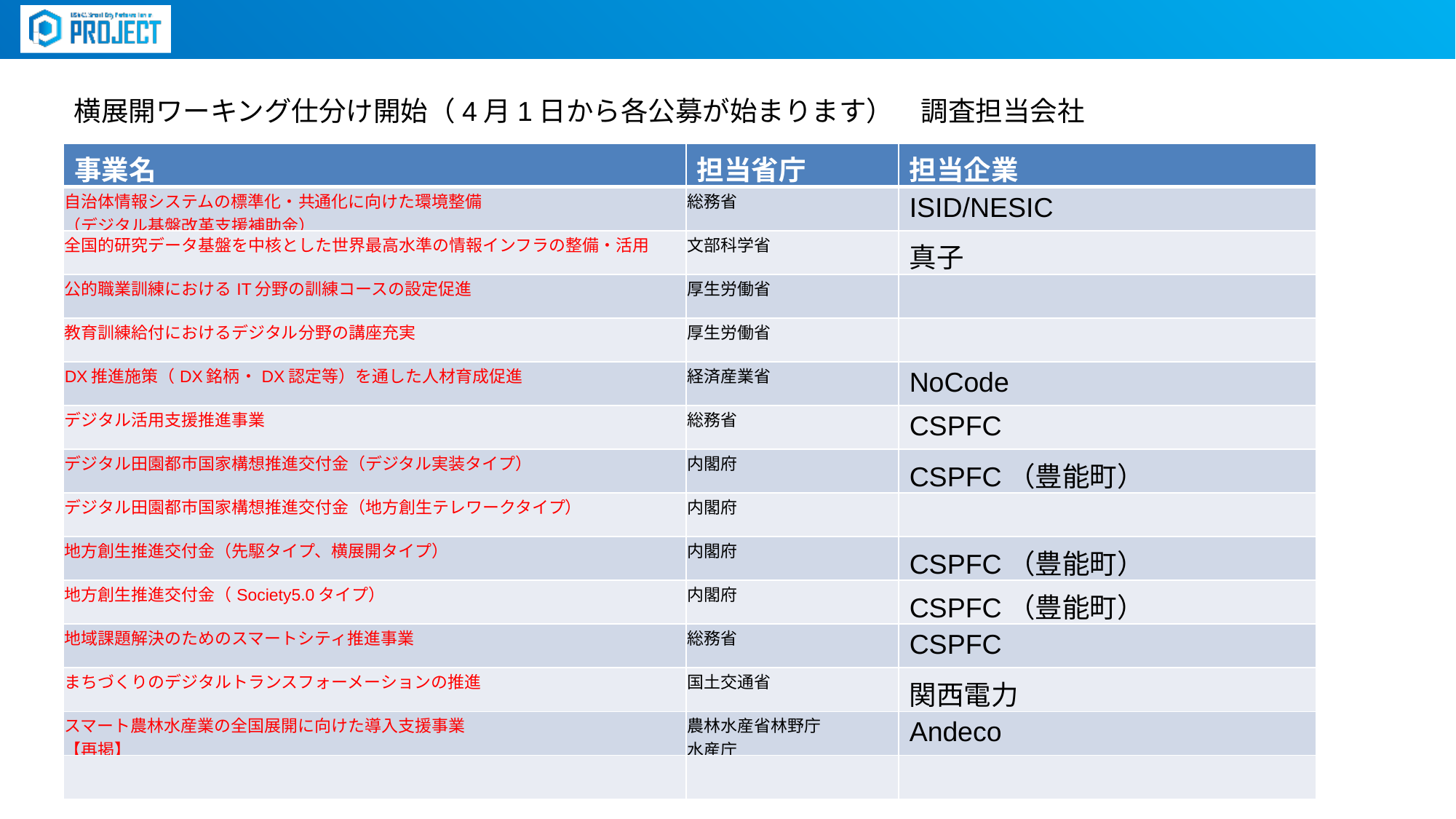

横展開ワーキング仕分け開始（4月1日から各公募が始まります）　調査担当会社

| 事業名 | 担当省庁 | 担当企業 |
| --- | --- | --- |
| 自治体情報システムの標準化・共通化に向けた環境整備 （デジタル基盤改革支援補助金） | 総務省 | ISID/NESIC |
| 全国的研究データ基盤を中核とした世界最高水準の情報インフラの整備・活用 | 文部科学省 | 真子 |
| 公的職業訓練におけるIT分野の訓練コースの設定促進 | 厚生労働省 |  |
| 教育訓練給付におけるデジタル分野の講座充実 | 厚生労働省 |  |
| DX推進施策（DX銘柄・DX認定等）を通した人材育成促進 | 経済産業省 | NoCode |
| デジタル活用支援推進事業 | 総務省 | CSPFC |
| デジタル田園都市国家構想推進交付金（デジタル実装タイプ） | 内閣府 | CSPFC（豊能町） |
| デジタル田園都市国家構想推進交付金（地方創生テレワークタイプ） | 内閣府 |  |
| 地方創生推進交付金（先駆タイプ、横展開タイプ） | 内閣府 | CSPFC（豊能町） |
| 地方創生推進交付金（Society5.0タイプ） | 内閣府 | CSPFC（豊能町） |
| 地域課題解決のためのスマートシティ推進事業 | 総務省 | CSPFC |
| まちづくりのデジタルトランスフォーメーションの推進 | 国土交通省 | 関西電力 |
| スマート農林水産業の全国展開に向けた導入支援事業 【再掲】 | 農林水産省林野庁 水産庁 | Andeco |
|  |  |  |